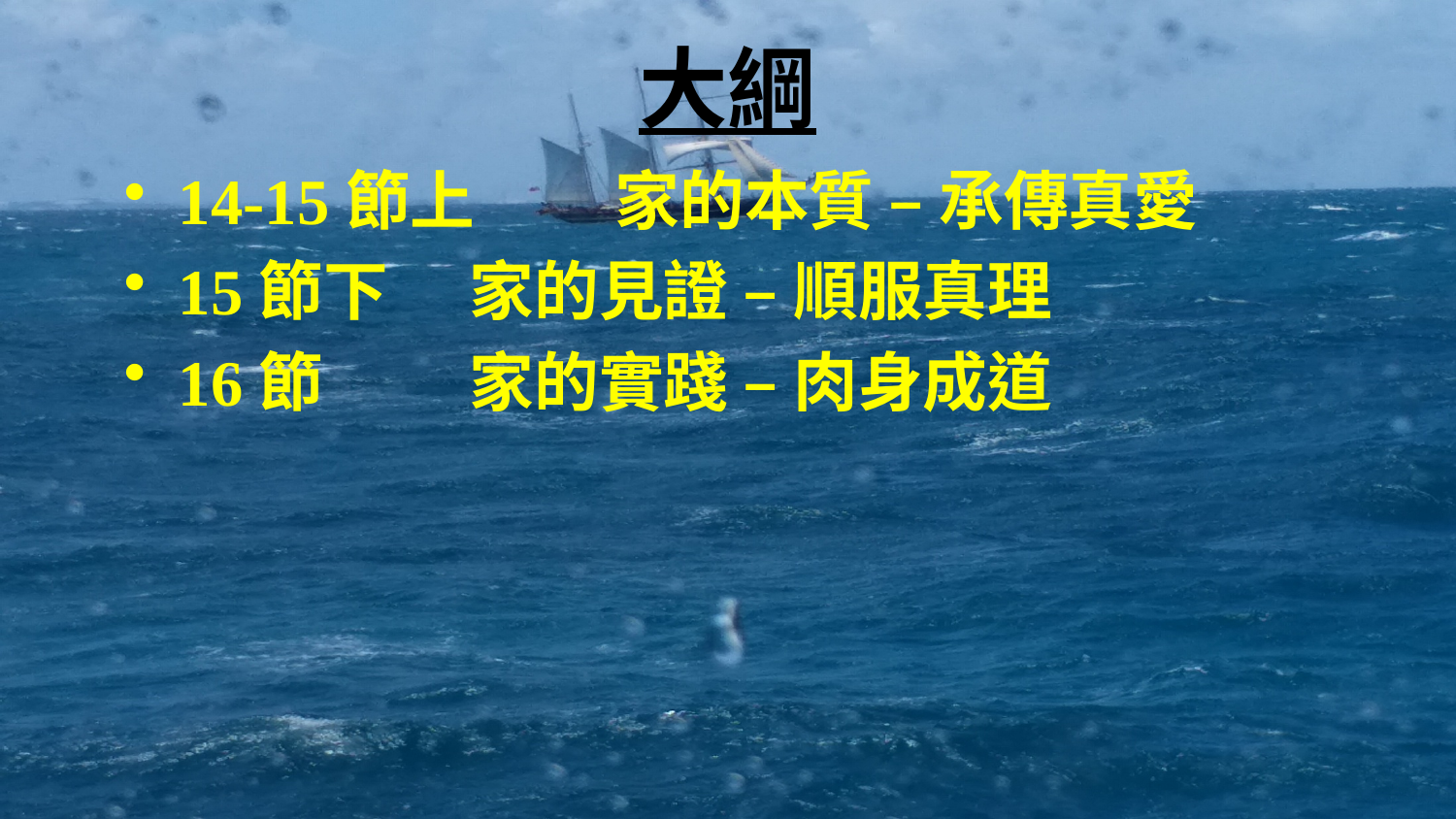

# 大綱
14-15節上  	家的本質 – 承傳真愛
15節下    	家的見證 – 順服真理
16節	      	家的實踐 – 肉身成道